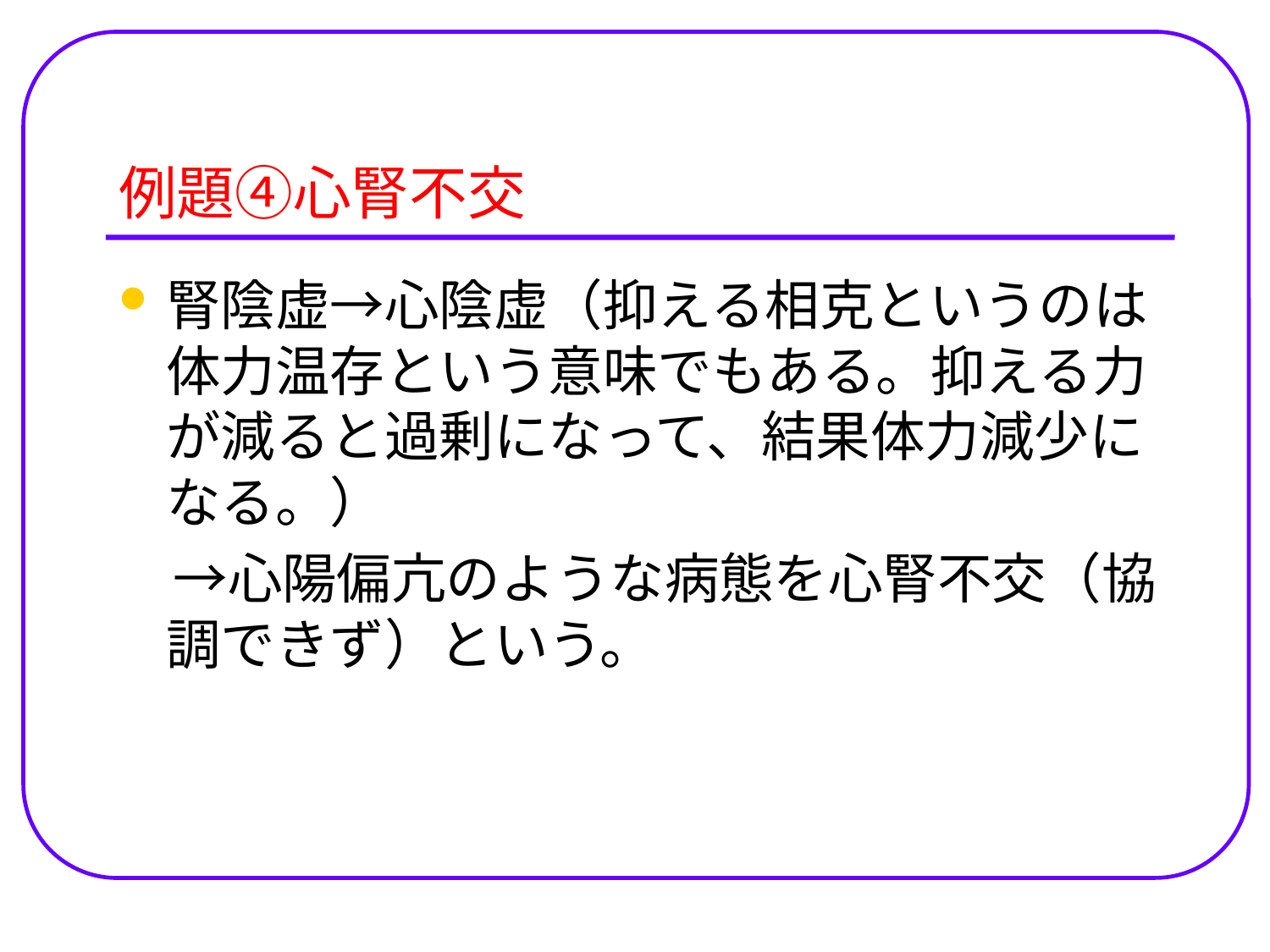

# 例題④心腎不交
腎陰虚→心陰虚（抑える相克というのは体力温存という意味でもある。抑える力が減ると過剰になって、結果体力減少になる。）
　→心陽偏亢のような病態を心腎不交（協調できず）という。